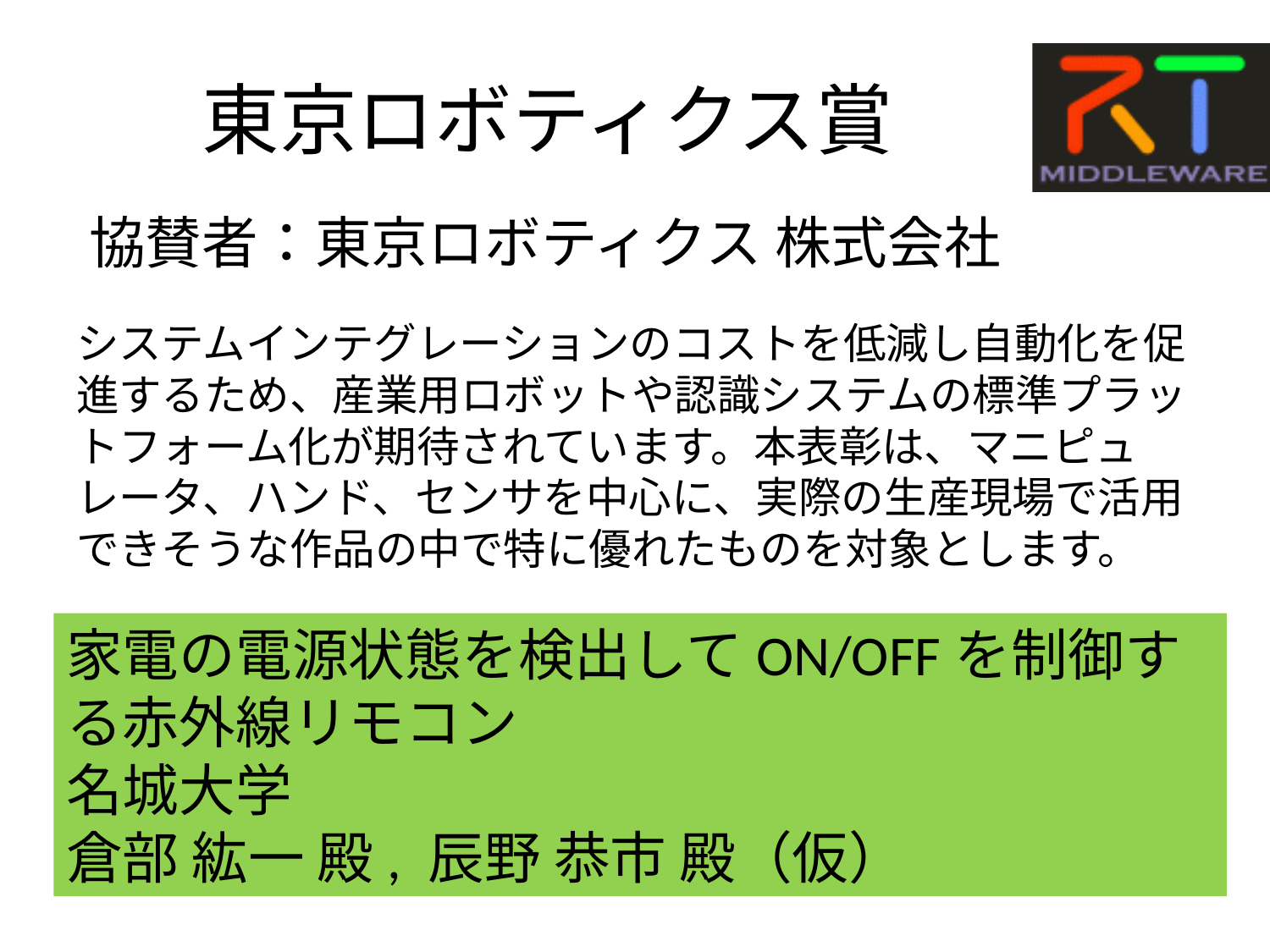

# 東京ロボティクス賞
協賛者：東京ロボティクス 株式会社
システムインテグレーションのコストを低減し自動化を促進するため、産業用ロボットや認識システムの標準プラットフォーム化が期待されています。本表彰は、マニピュレータ、ハンド、センサを中心に、実際の生産現場で活用できそうな作品の中で特に優れたものを対象とします。
家電の電源状態を検出してON/OFFを制御する赤外線リモコン
名城大学
倉部 紘一 殿, 辰野 恭市 殿（仮）